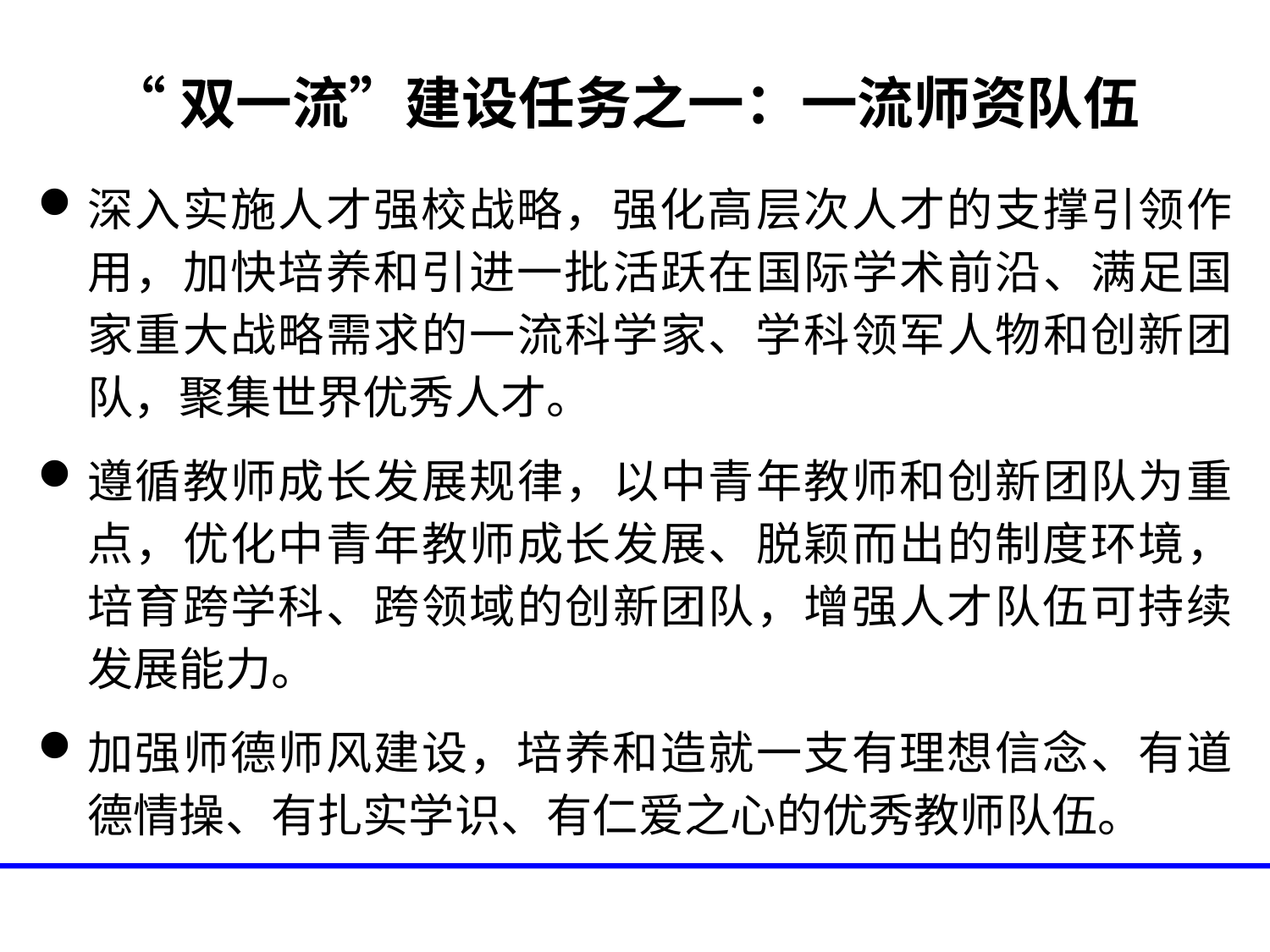

# “双一流”建设任务之一：一流师资队伍
深入实施人才强校战略，强化高层次人才的支撑引领作用，加快培养和引进一批活跃在国际学术前沿、满足国家重大战略需求的一流科学家、学科领军人物和创新团队，聚集世界优秀人才。
遵循教师成长发展规律，以中青年教师和创新团队为重点，优化中青年教师成长发展、脱颖而出的制度环境，培育跨学科、跨领域的创新团队，增强人才队伍可持续发展能力。
加强师德师风建设，培养和造就一支有理想信念、有道德情操、有扎实学识、有仁爱之心的优秀教师队伍。